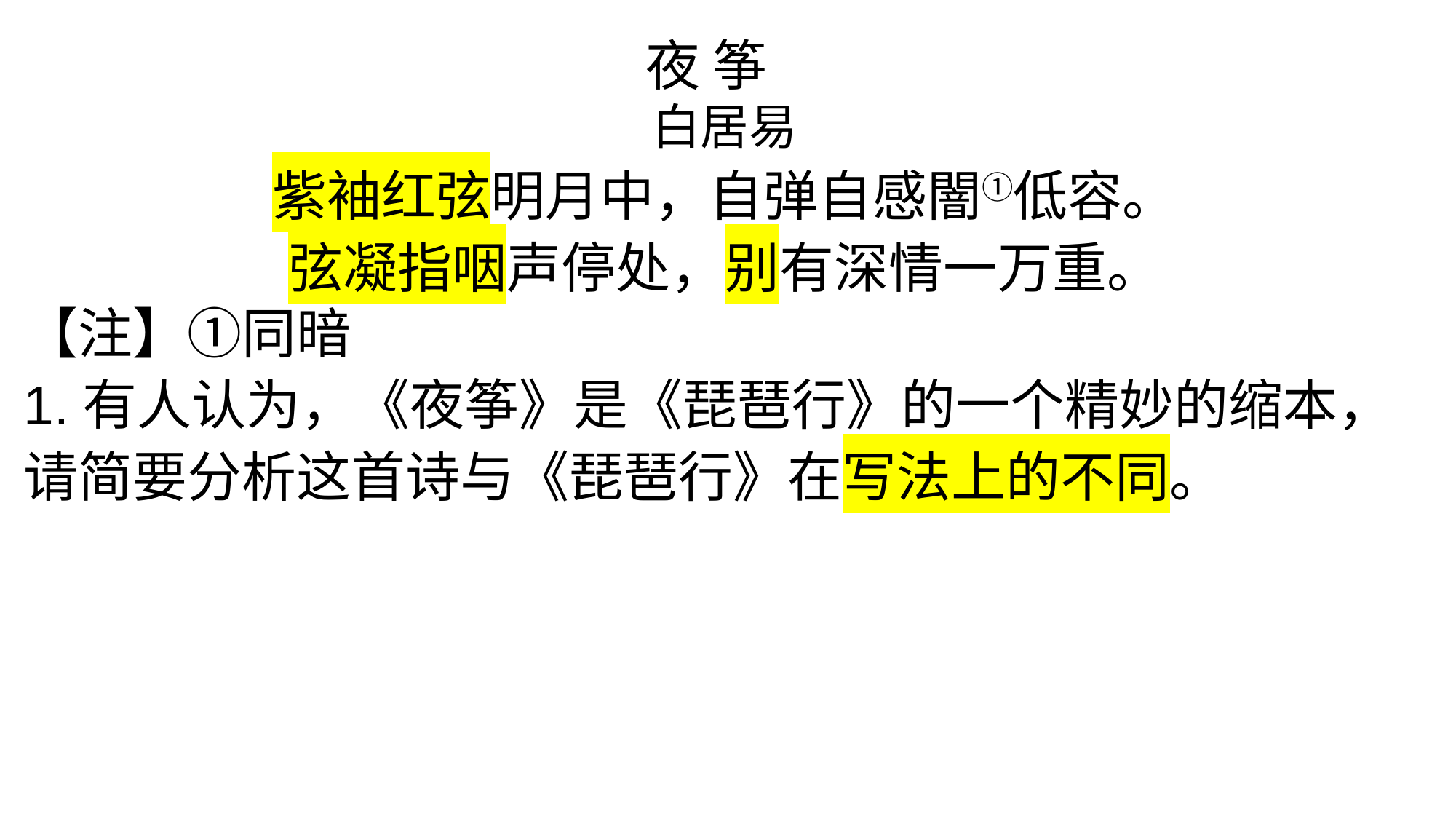

夜 筝
白居易
紫袖红弦明月中，自弹自感闇①低容。
弦凝指咽声停处，别有深情一万重。
【注】①同暗
1.有人认为，《夜筝》是《琵琶行》的一个精妙的缩本，请简要分析这首诗与《琵琶行》在写法上的不同。